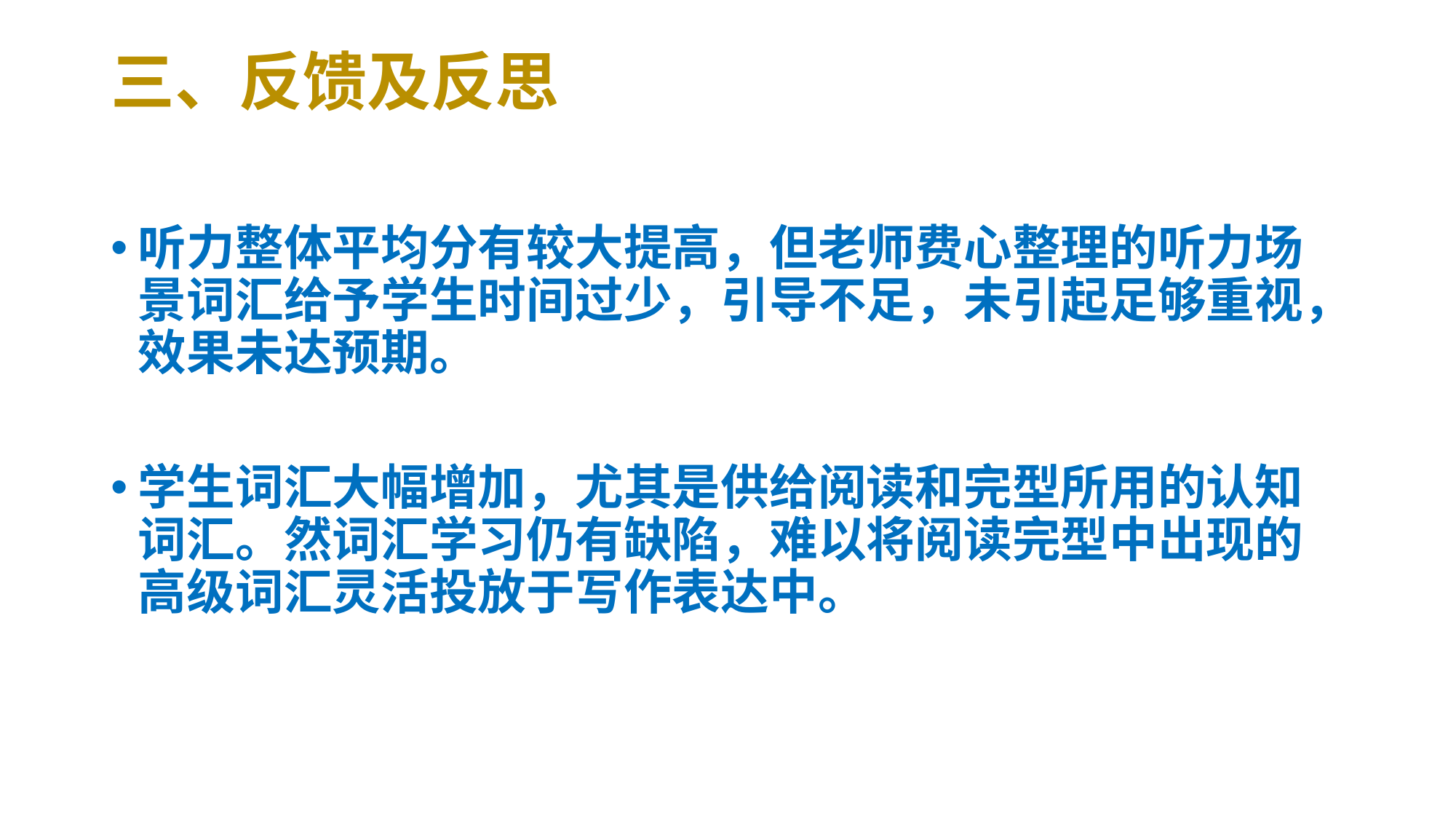

# 三、反馈及反思
听力整体平均分有较大提高，但老师费心整理的听力场景词汇给予学生时间过少，引导不足，未引起足够重视，效果未达预期。

学生词汇大幅增加，尤其是供给阅读和完型所用的认知词汇。然词汇学习仍有缺陷，难以将阅读完型中出现的高级词汇灵活投放于写作表达中。